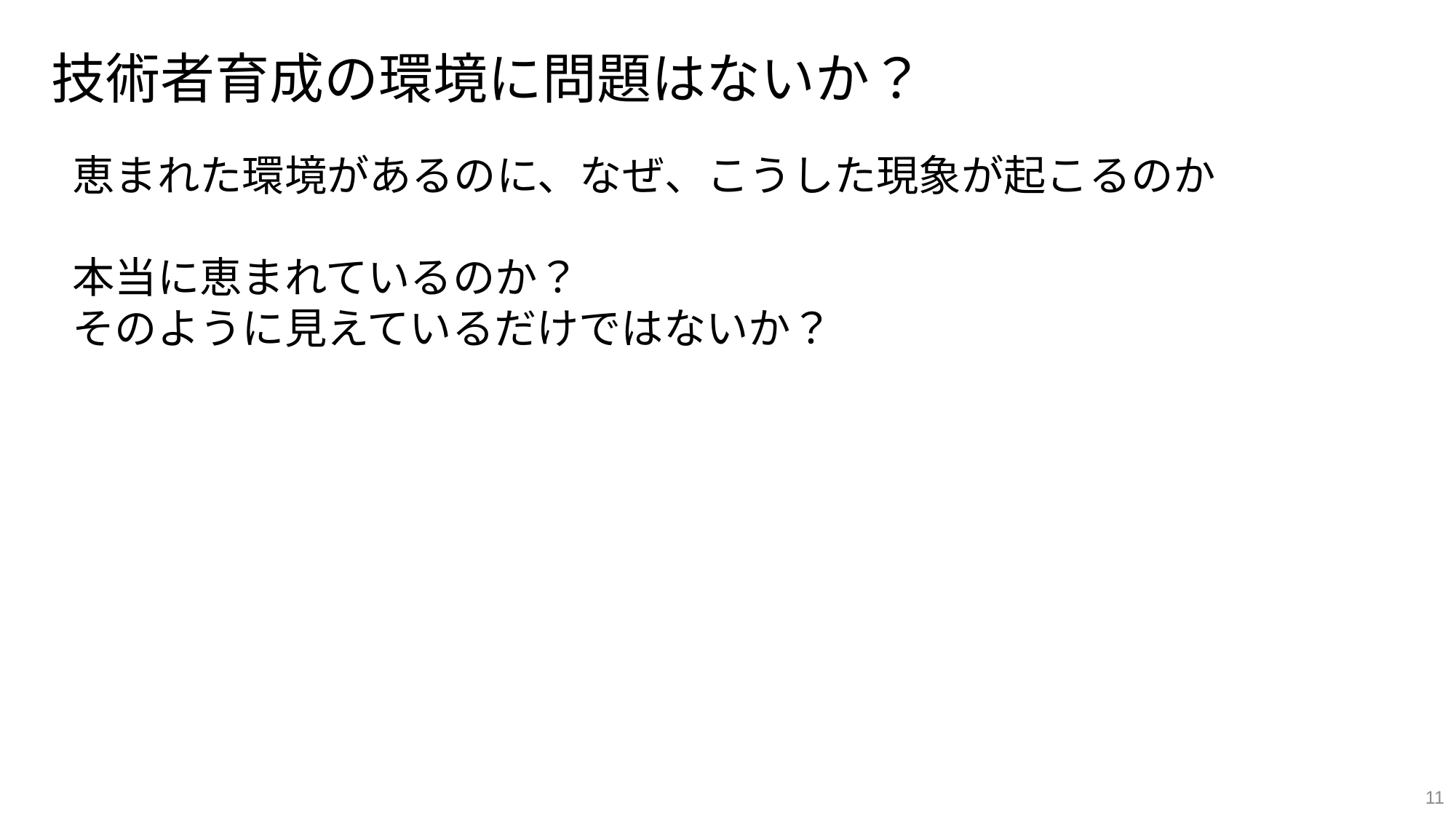

技術者育成の環境に問題はないか？
恵まれた環境があるのに、なぜ、こうした現象が起こるのか

本当に恵まれているのか？
そのように見えているだけではないか？

11